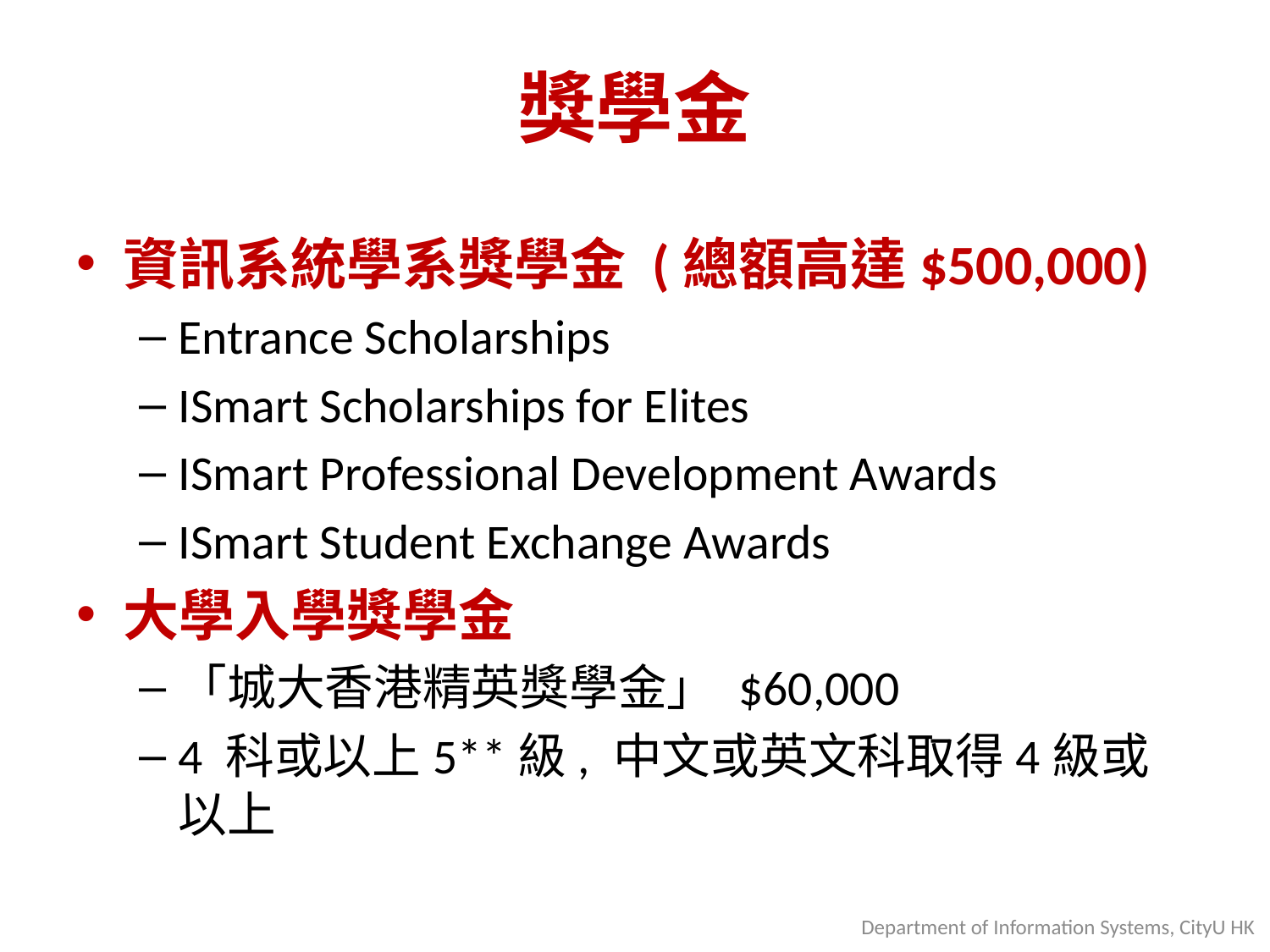

獎學金
資訊系統學系獎學金 (總額高達$500,000)
Entrance Scholarships
ISmart Scholarships for Elites
ISmart Professional Development Awards
ISmart Student Exchange Awards
大學入學獎學金
「城大香港精英獎學金」 $60,000
4 科或以上5**級, 中文或英文科取得4級或以上

Department of Information Systems, CityU HK